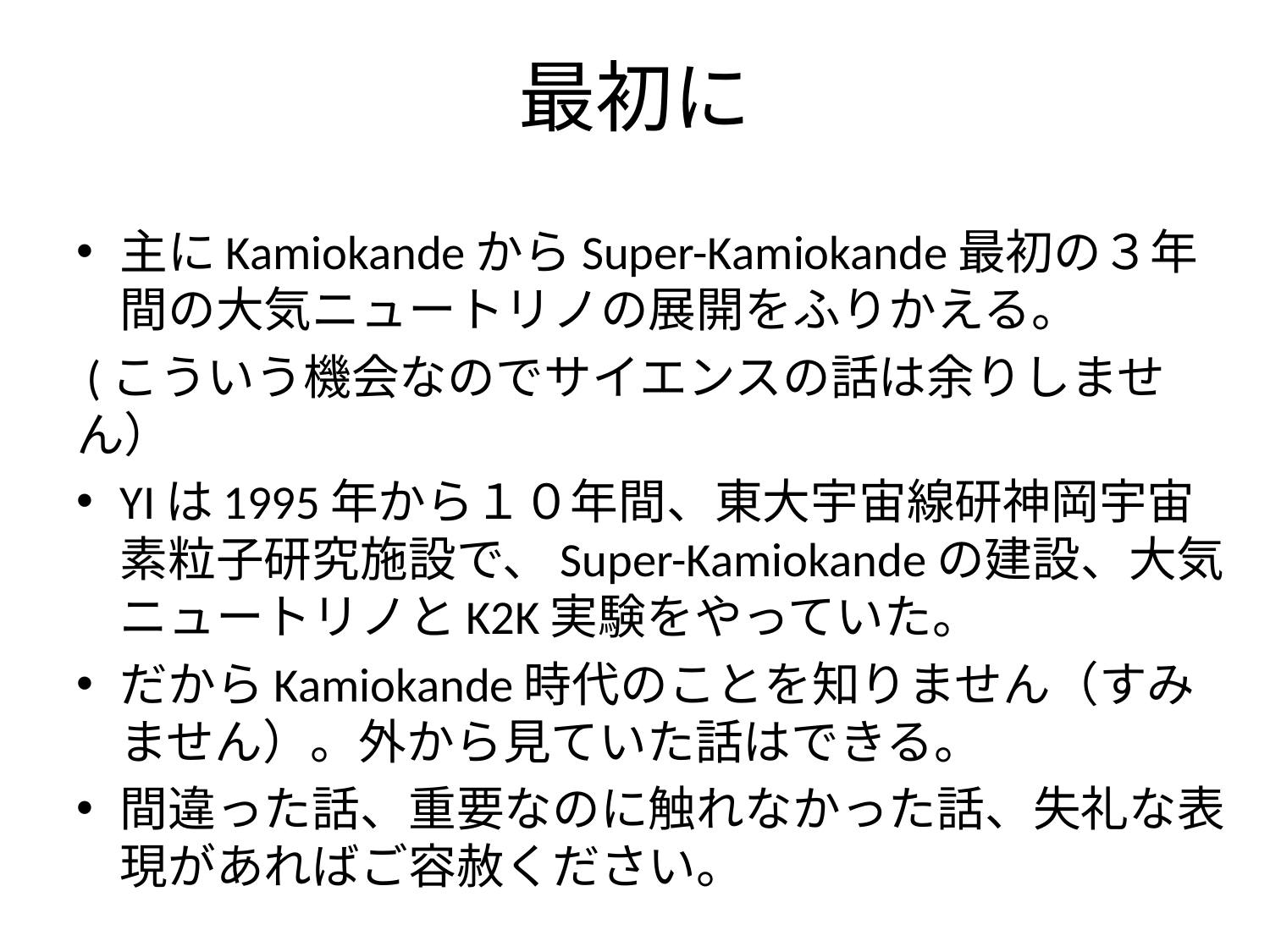

# 最初に
主にKamiokandeからSuper-Kamiokande最初の３年間の大気ニュートリノの展開をふりかえる。
 (こういう機会なのでサイエンスの話は余りしません）
YIは1995年から１０年間、東大宇宙線研神岡宇宙素粒子研究施設で、Super-Kamiokandeの建設、大気ニュートリノとK2K実験をやっていた。
だからKamiokande時代のことを知りません（すみません）。外から見ていた話はできる。
間違った話、重要なのに触れなかった話、失礼な表現があればご容赦ください。